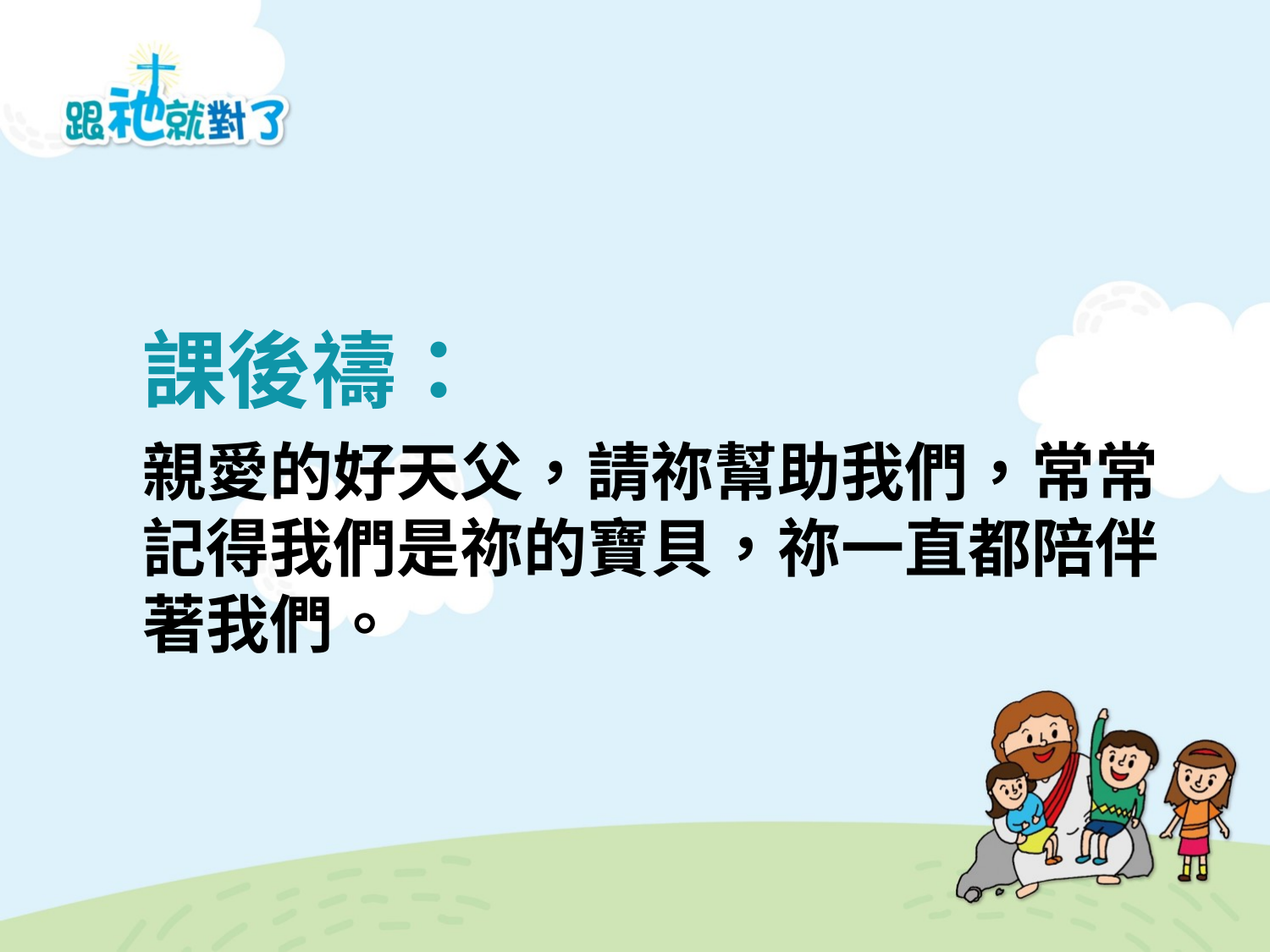

課後禱：
親愛的好天父，請祢幫助我們，常常記得我們是祢的寶貝，祢一直都陪伴著我們。